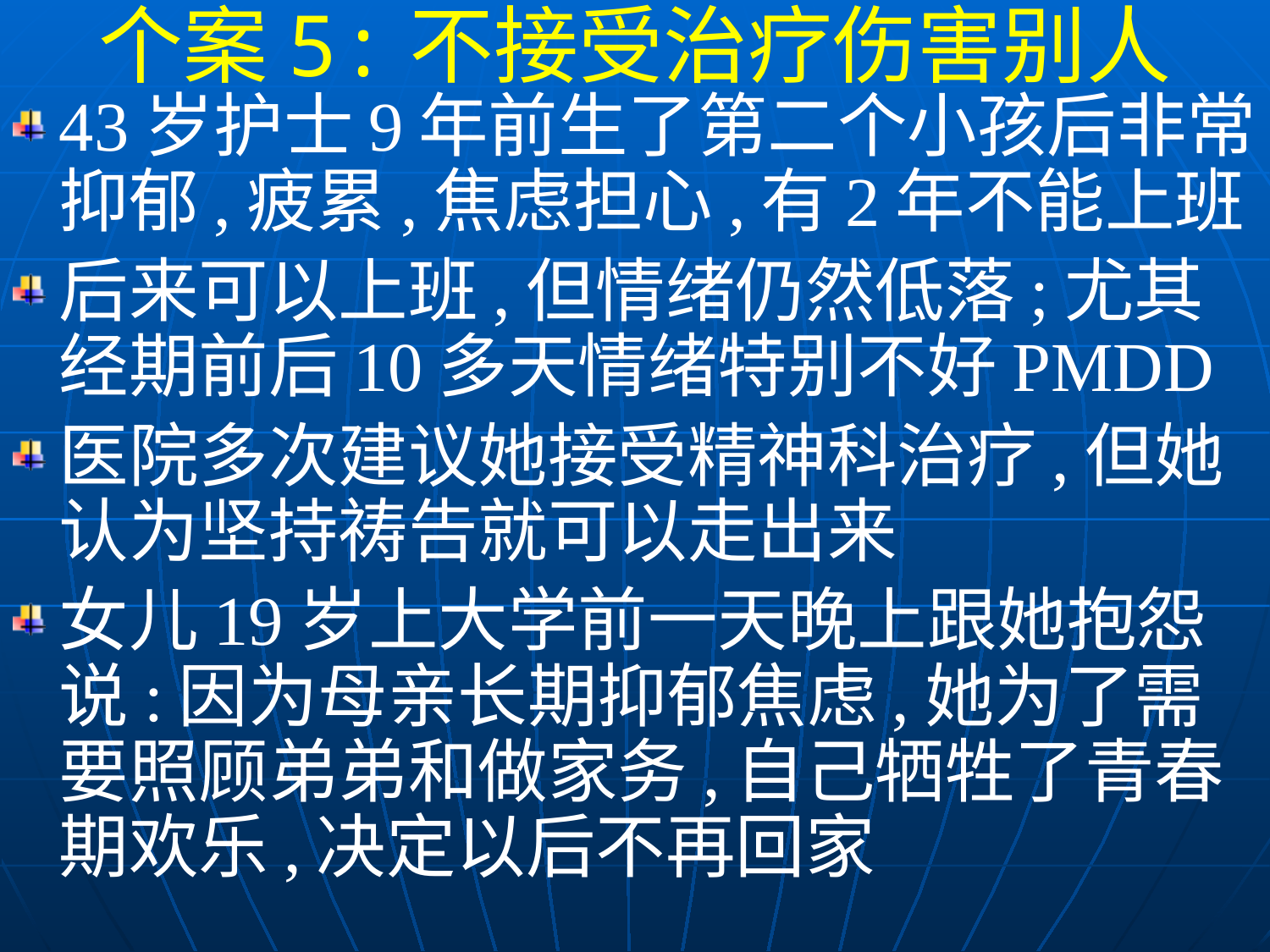

个案5:不接受治疗伤害别人
43岁护士9年前生了第二个小孩后非常抑郁,疲累,焦虑担心,有2年不能上班
后来可以上班,但情绪仍然低落;尤其经期前后10多天情绪特别不好PMDD
医院多次建议她接受精神科治疗,但她认为坚持祷告就可以走出来
女儿19岁上大学前一天晚上跟她抱怨说:因为母亲长期抑郁焦虑,她为了需要照顾弟弟和做家务,自己牺牲了青春期欢乐,决定以后不再回家